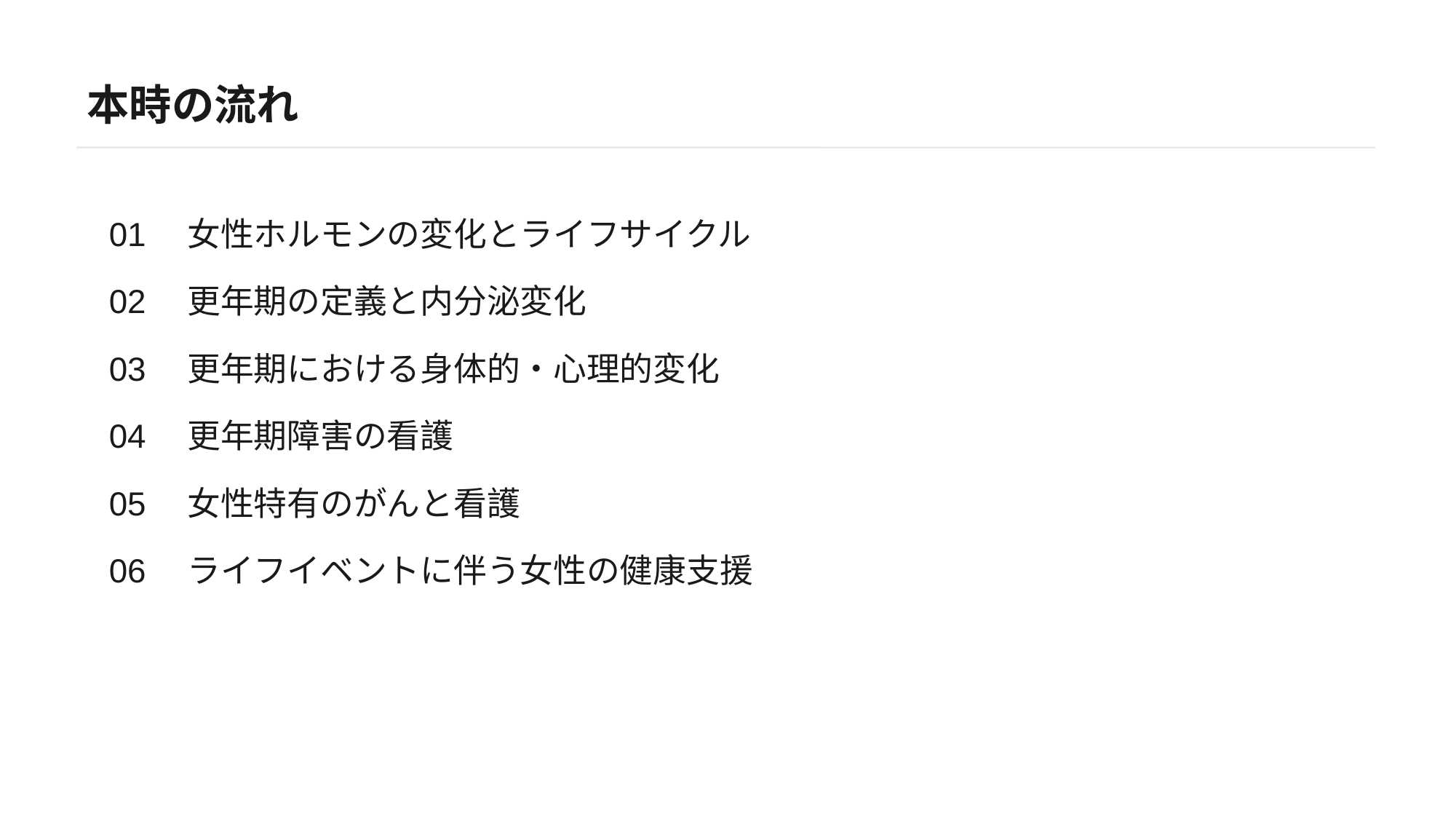

本時の流れ

01　女性ホルモンの変化とライフサイクル
02　更年期の定義と内分泌変化
03　更年期における身体的・心理的変化
04　更年期障害の看護
05　女性特有のがんと看護
06　ライフイベントに伴う女性の健康支援